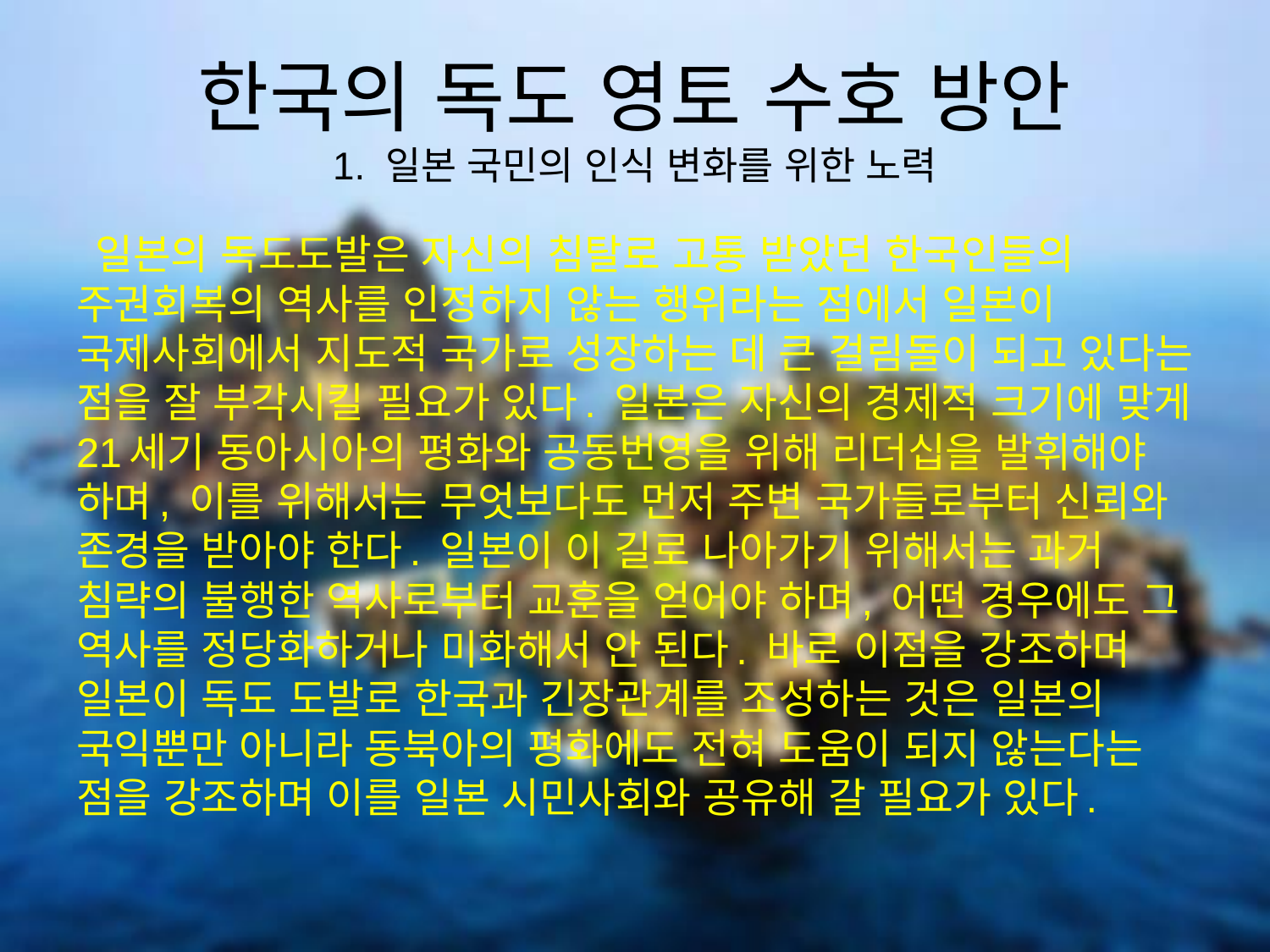

# 한국의 독도 영토 수호 방안 1. 일본 국민의 인식 변화를 위한 노력
 일본의 독도도발은 자신의 침탈로 고통 받았던 한국인들의 주권회복의 역사를 인정하지 않는 행위라는 점에서 일본이 국제사회에서 지도적 국가로 성장하는 데 큰 걸림돌이 되고 있다는 점을 잘 부각시킬 필요가 있다. 일본은 자신의 경제적 크기에 맞게 21세기 동아시아의 평화와 공동번영을 위해 리더십을 발휘해야 하며, 이를 위해서는 무엇보다도 먼저 주변 국가들로부터 신뢰와 존경을 받아야 한다. 일본이 이 길로 나아가기 위해서는 과거 침략의 불행한 역사로부터 교훈을 얻어야 하며, 어떤 경우에도 그 역사를 정당화하거나 미화해서 안 된다. 바로 이점을 강조하며 일본이 독도 도발로 한국과 긴장관계를 조성하는 것은 일본의 국익뿐만 아니라 동북아의 평화에도 전혀 도움이 되지 않는다는 점을 강조하며 이를 일본 시민사회와 공유해 갈 필요가 있다.